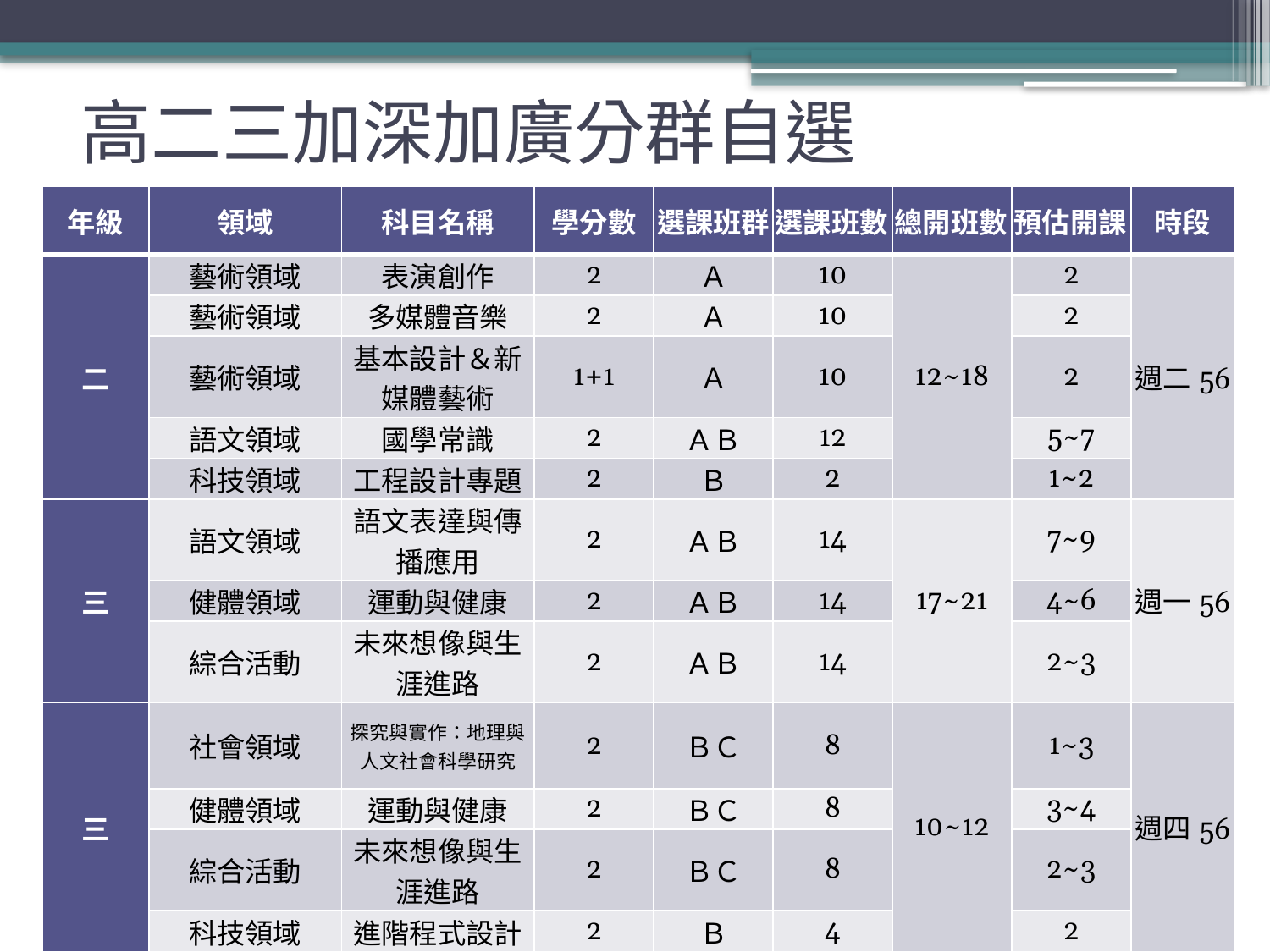

# 高二三加深加廣分群自選
| 年級 | 領域 | 科目名稱 | 學分數 | 選課班群 | 選課班數 | 總開班數 | 預估開課 | 時段 |
| --- | --- | --- | --- | --- | --- | --- | --- | --- |
| 二 | 藝術領域 | 表演創作 | 2 | Ａ | 10 | 12~18 | 2 | 週二56 |
|  | 藝術領域 | 多媒體音樂 | 2 | Ａ | 10 |  | 2 |  |
|  | 藝術領域 | 基本設計＆新媒體藝術 | 1+1 | Ａ | 10 |  | 2 |  |
|  | 語文領域 | 國學常識 | 2 | ＡＢ | 12 |  | 5~7 |  |
|  | 科技領域 | 工程設計專題 | 2 | Ｂ | 2 |  | 1~2 |  |
| 三 | 語文領域 | 語文表達與傳播應用 | 2 | ＡＢ | 14 | 17~21 | 7~9 | 週一56 |
|  | 健體領域 | 運動與健康 | 2 | ＡＢ | 14 |  | 4~6 |  |
|  | 綜合活動 | 未來想像與生涯進路 | 2 | ＡＢ | 14 |  | 2~3 |  |
| 三 | 社會領域 | 探究與實作：地理與人文社會科學研究 | 2 | ＢＣ | 8 | 10~12 | 1~3 | 週四56 |
|  | 健體領域 | 運動與健康 | 2 | ＢＣ | 8 |  | 3~4 |  |
|  | 綜合活動 | 未來想像與生涯進路 | 2 | ＢＣ | 8 |  | 2~3 |  |
|  | 科技領域 | 進階程式設計 | 2 | Ｂ | 4 |  | 2 |  |